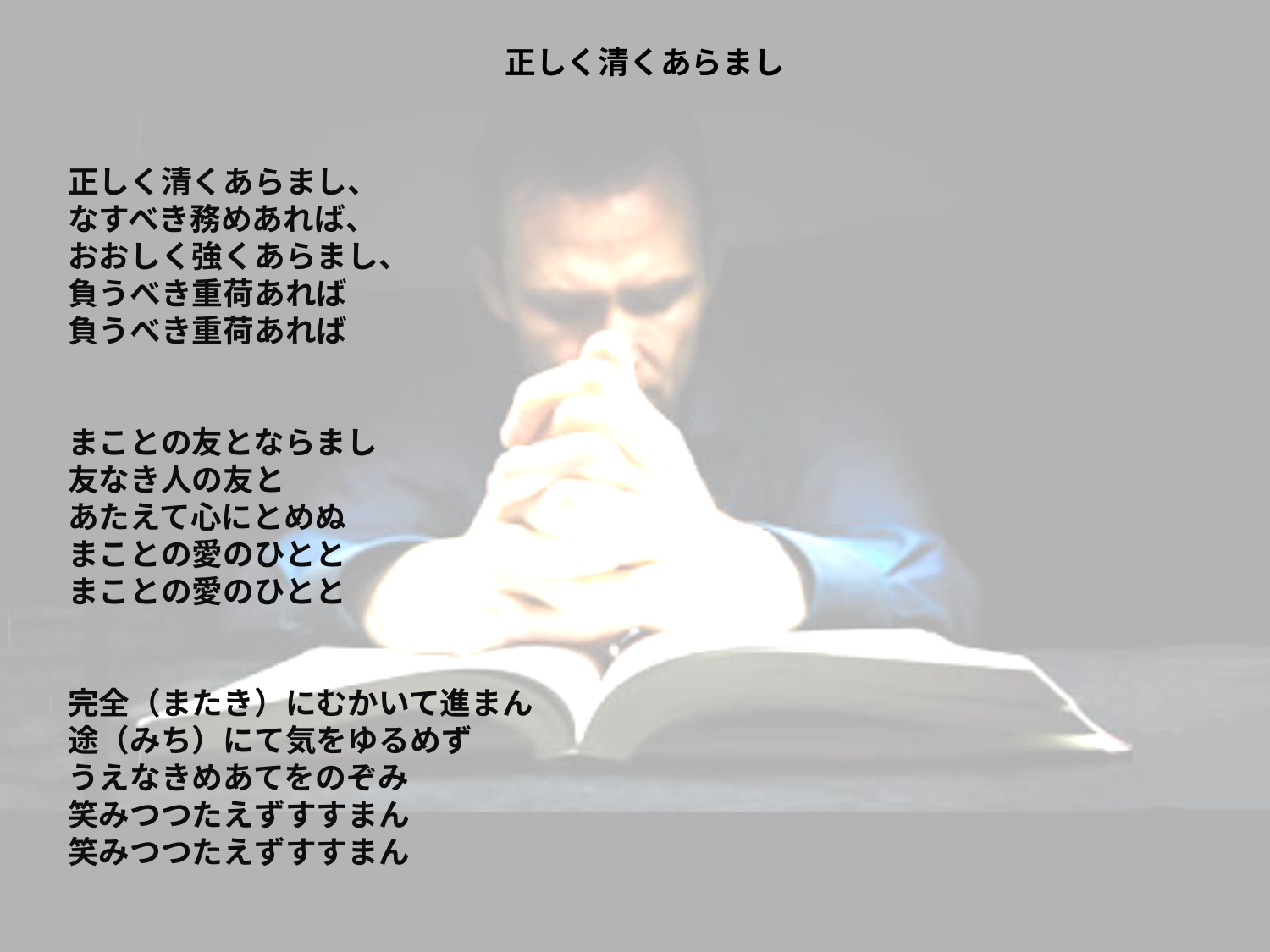

# 正しく清くあらまし
正しく清くあらまし、
なすべき務めあれば、
おおしく強くあらまし、
負うべき重荷あれば
負うべき重荷あれば
まことの友とならまし
友なき人の友と
あたえて心にとめぬ
まことの愛のひとと
まことの愛のひとと
完全（またき）にむかいて進まん
途（みち）にて気をゆるめず
うえなきめあてをのぞみ
笑みつつたえずすすまん
笑みつつたえずすすまん